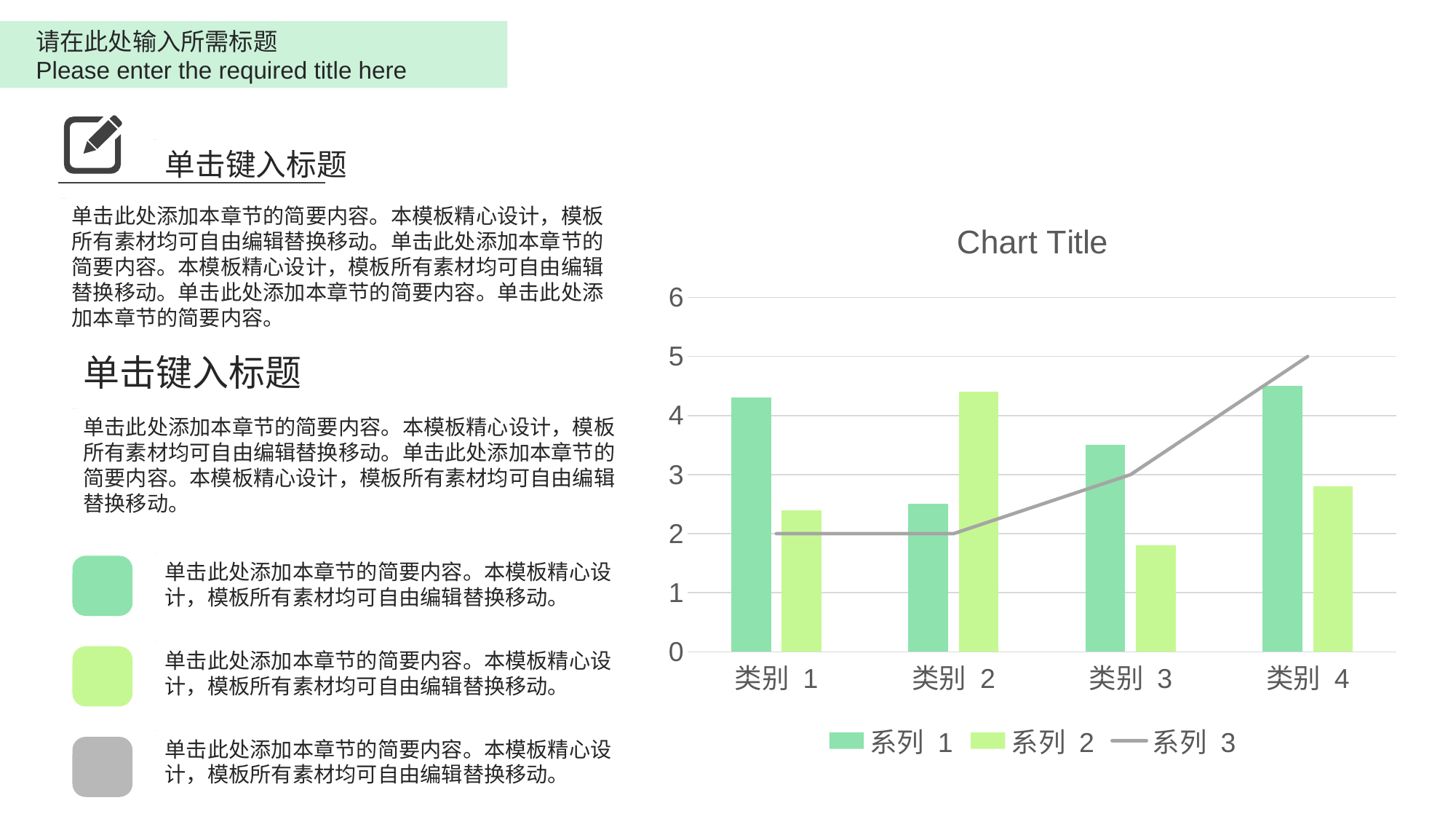

请在此处输入所需标题
Please enter the required title here

单击键入标题
单击此处添加本章节的简要内容。本模板精心设计，模板所有素材均可自由编辑替换移动。单击此处添加本章节的简要内容。本模板精心设计，模板所有素材均可自由编辑替换移动。单击此处添加本章节的简要内容。单击此处添加本章节的简要内容。

### Chart:

| Category | 系列 1 | 系列 2 | 系列 3 |
|---|---|---|---|
| 类别 1 | 4.3 | 2.4 | 2.0 |
| 类别 2 | 2.5 | 4.4 | 2.0 |
| 类别 3 | 3.5 | 1.8 | 3.0 |
| 类别 4 | 4.5 | 2.8 | 5.0 |
单击键入标题
单击此处添加本章节的简要内容。本模板精心设计，模板所有素材均可自由编辑替换移动。单击此处添加本章节的简要内容。本模板精心设计，模板所有素材均可自由编辑替换移动。
单击此处添加本章节的简要内容。本模板精心设计，模板所有素材均可自由编辑替换移动。

单击此处添加本章节的简要内容。本模板精心设计，模板所有素材均可自由编辑替换移动。

单击此处添加本章节的简要内容。本模板精心设计，模板所有素材均可自由编辑替换移动。